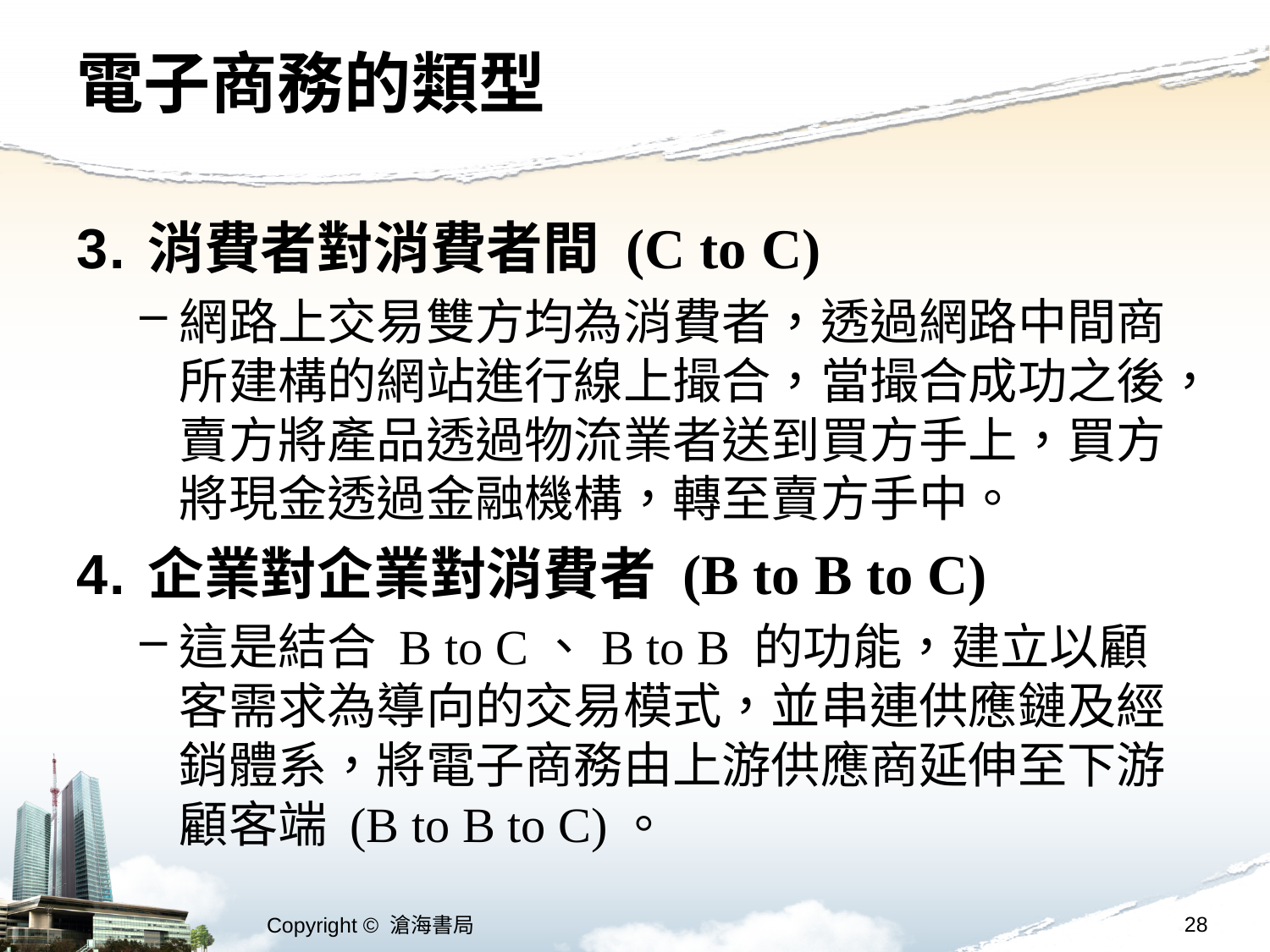

# 電子商務的類型
消費者對消費者間 (C to C)
網路上交易雙方均為消費者，透過網路中間商所建構的網站進行線上撮合，當撮合成功之後，賣方將產品透過物流業者送到買方手上，買方將現金透過金融機構，轉至賣方手中。
企業對企業對消費者 (B to B to C)
這是結合 B to C、B to B 的功能，建立以顧客需求為導向的交易模式，並串連供應鏈及經銷體系，將電子商務由上游供應商延伸至下游顧客端 (B to B to C)。

28
Copyright © 滄海書局